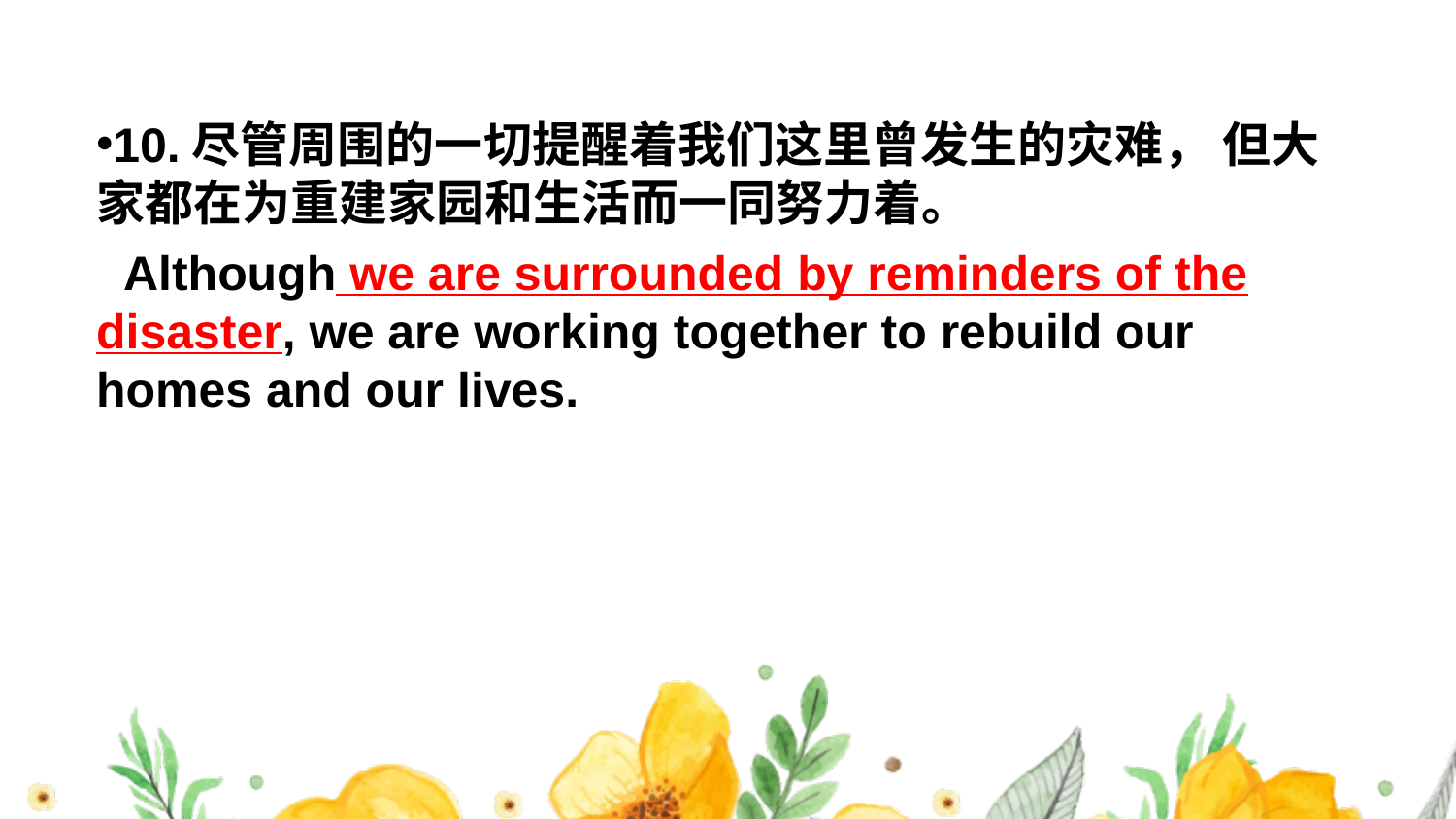

10.尽管周围的一切提醒着我们这里曾发生的灾难， 但大家都在为重建家园和生活而一同努力着。
  Although we are surrounded by reminders of the disaster, we are working together to rebuild our homes and our lives.